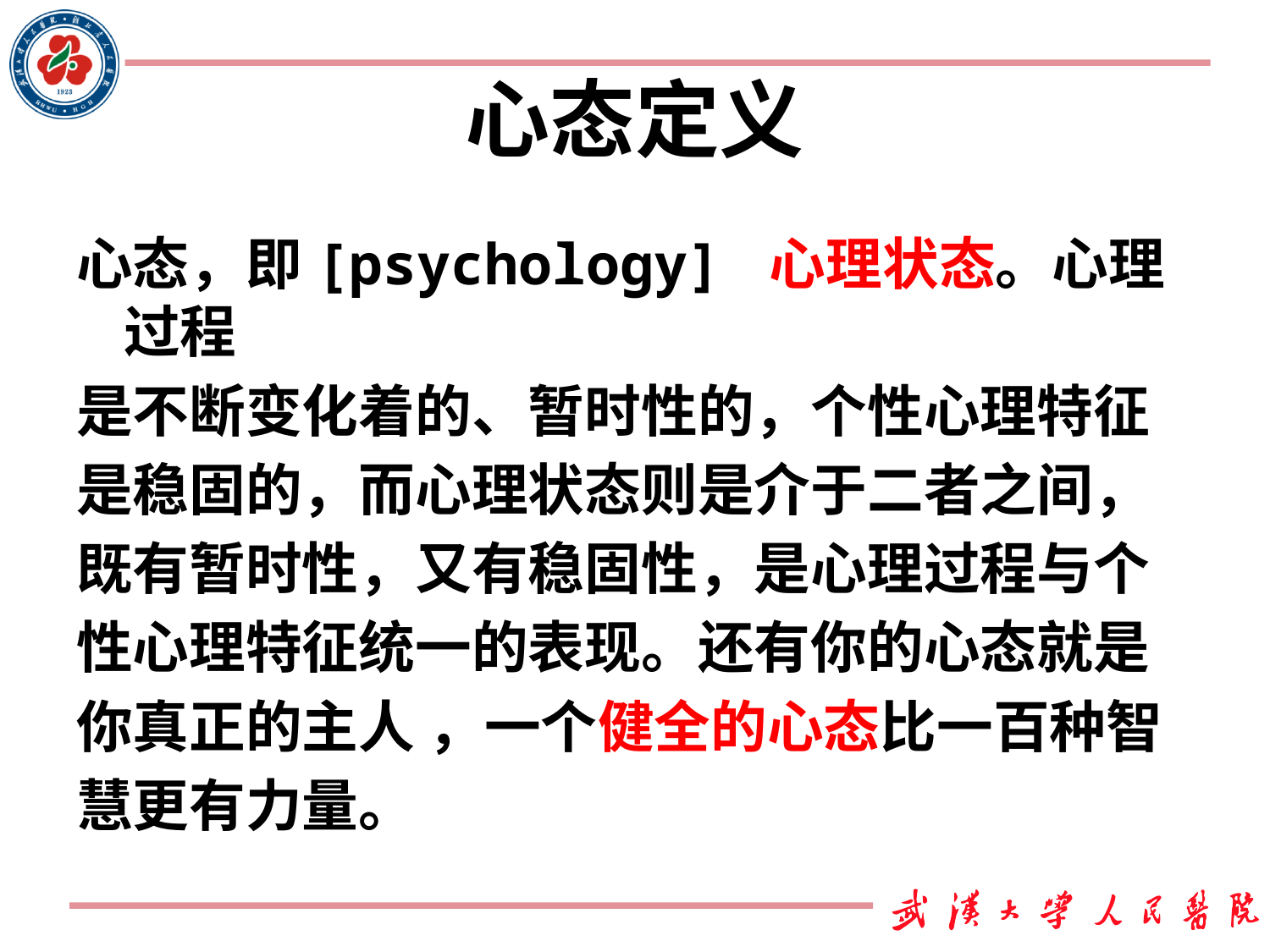

# 心态定义
心态，即[psychology] 心理状态。心理过程
是不断变化着的、暂时性的，个性心理特征
是稳固的，而心理状态则是介于二者之间，
既有暂时性，又有稳固性，是心理过程与个
性心理特征统一的表现。还有你的心态就是
你真正的主人 ，一个健全的心态比一百种智
慧更有力量。